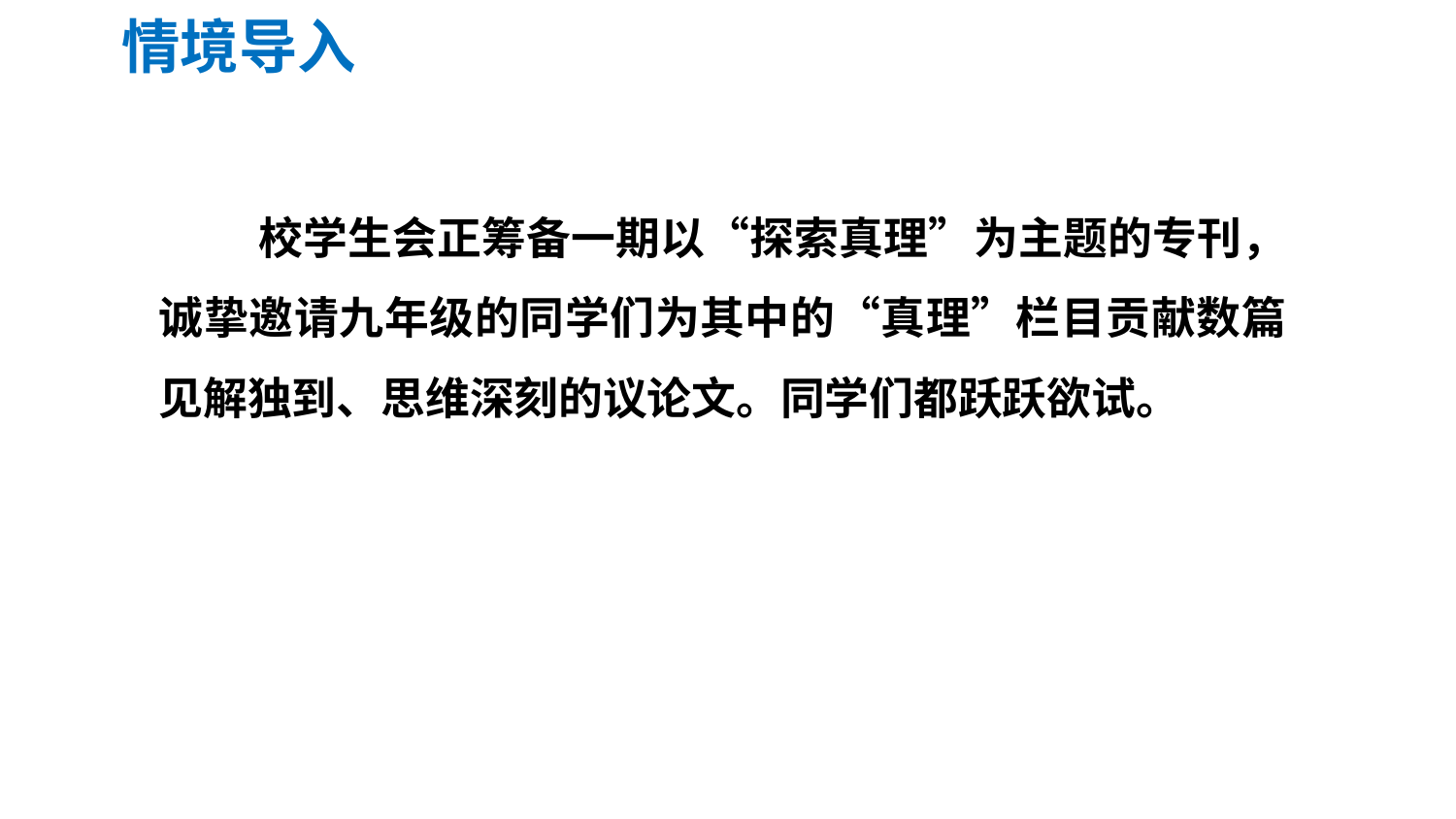

情境导入
校学生会正筹备一期以“探索真理”为主题的专刊，诚挚邀请九年级的同学们为其中的“真理”栏目贡献数篇见解独到、思维深刻的议论文。同学们都跃跃欲试。